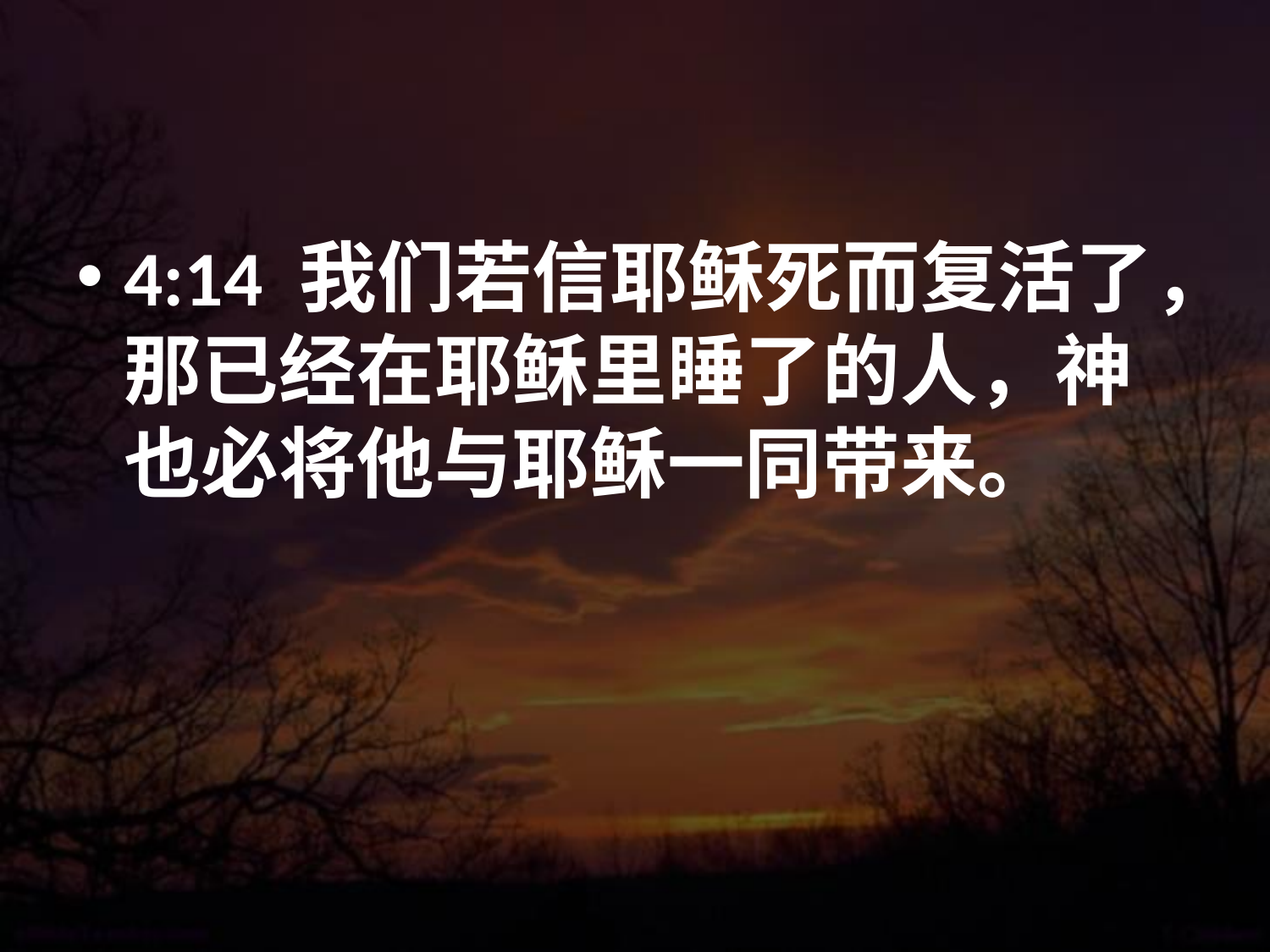

#
4:14 我们若信耶稣死而复活了，那已经在耶稣里睡了的人，神也必将他与耶稣一同带来。